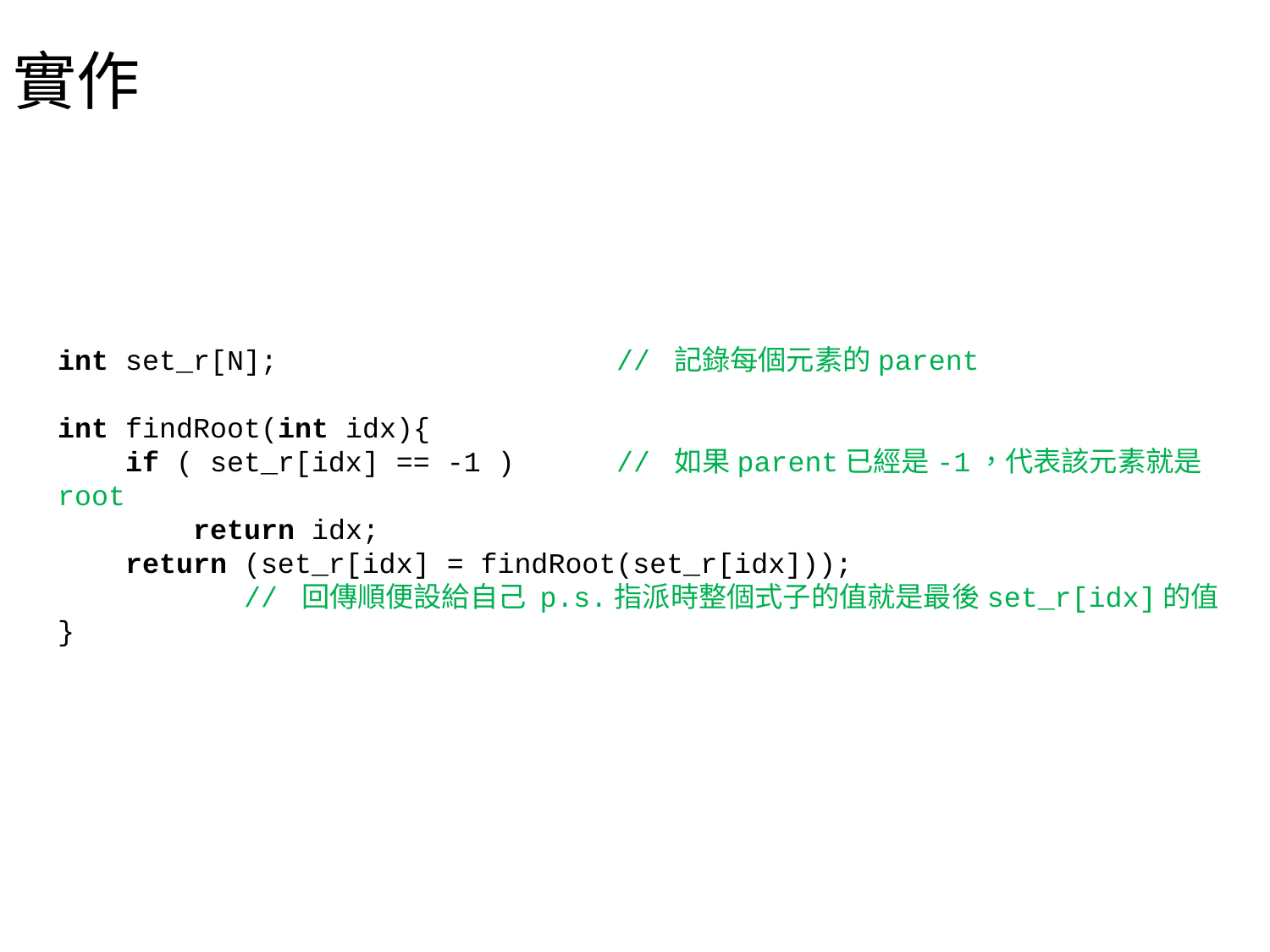

# 實作
int set_r[N];                    // 記錄每個元素的parent

int findRoot(int idx){
    if ( set_r[idx] == -1 )      // 如果parent已經是-1，代表該元素就是root
        return idx;
    return (set_r[idx] = findRoot(set_r[idx]));
           // 回傳順便設給自己 p.s.指派時整個式子的值就是最後set_r[idx]的值
}